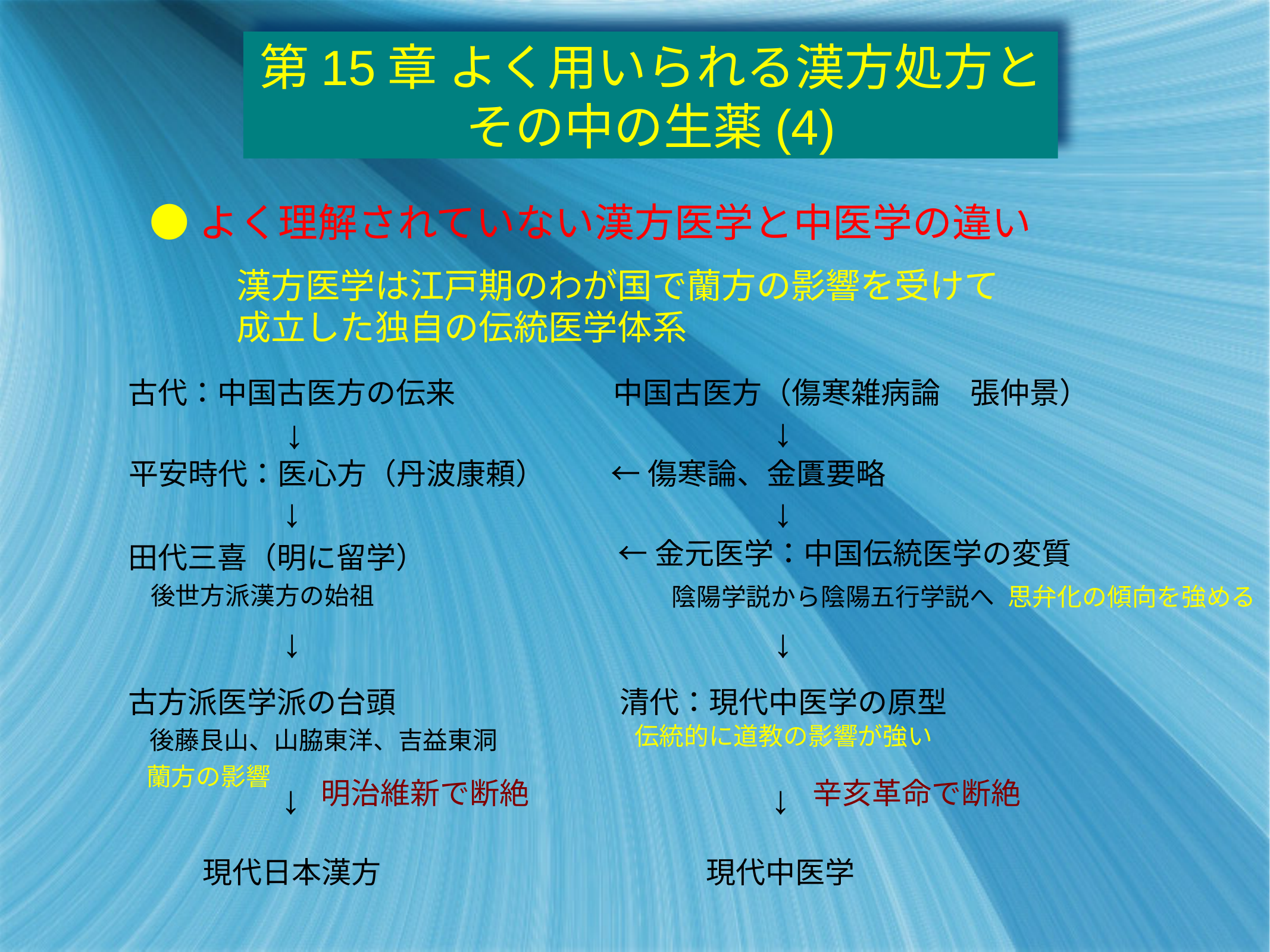

# 第15章 よく用いられる漢方処方とその中の生薬(4)
●よく理解されていない漢方医学と中医学の違い
漢方医学は江戸期のわが国で蘭方の影響を受けて
成立した独自の伝統医学体系
古代：中国古医方の伝来
中国古医方（傷寒雑病論　張仲景）
↓
↓
平安時代：医心方（丹波康頼）
←傷寒論、金匱要略
↓
↓
←金元医学：中国伝統医学の変質
陰陽学説から陰陽五行学説へ
田代三喜（明に留学）
後世方派漢方の始祖
思弁化の傾向を強める
↓
↓
古方派医学派の台頭
後藤艮山、山脇東洋、吉益東洞
清代：現代中医学の原型
伝統的に道教の影響が強い
蘭方の影響
明治維新で断絶
↓
辛亥革命で断絶
↓
現代日本漢方
現代中医学